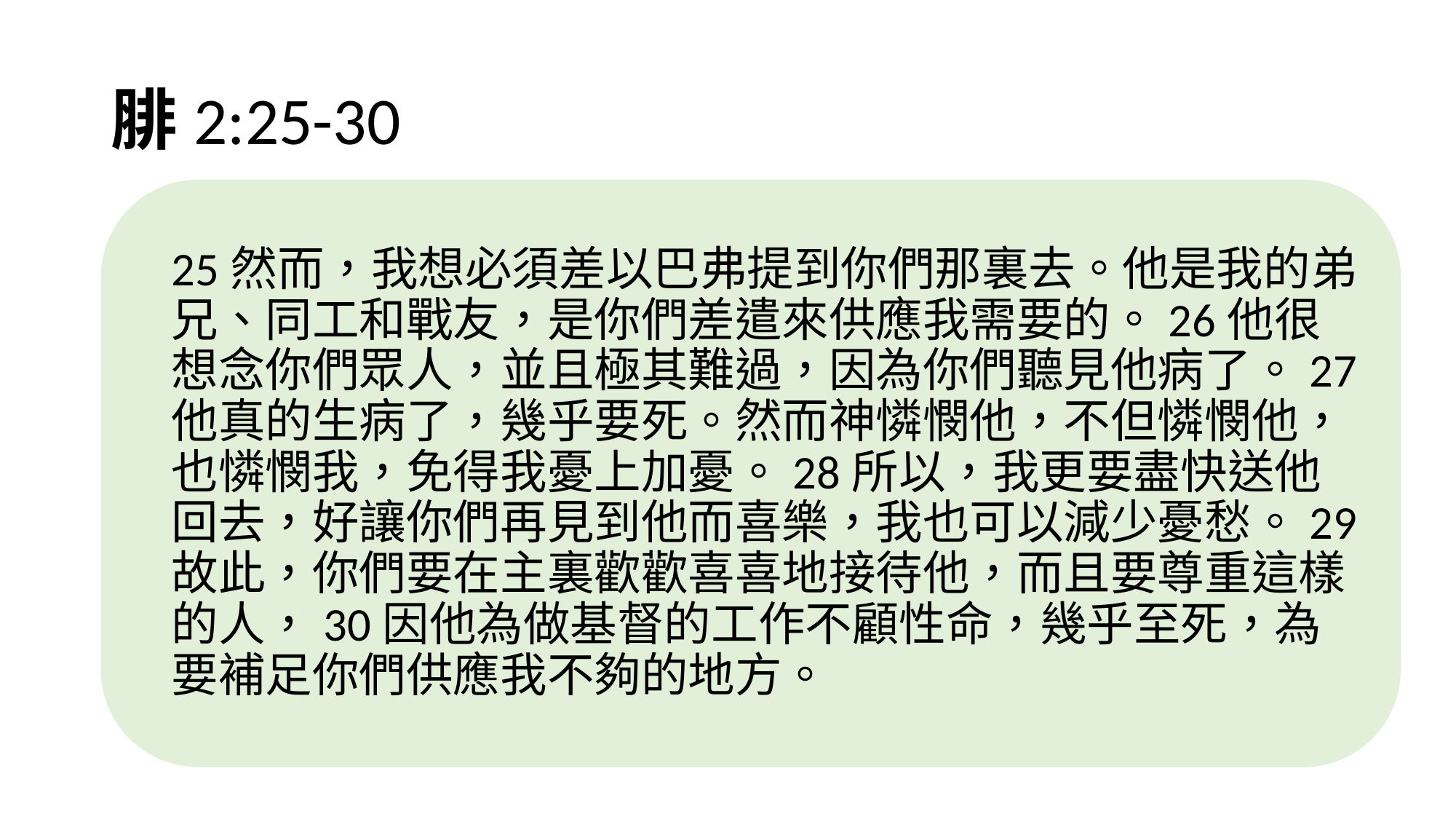

# 腓2:25-30
25然而，我想必須差以巴弗提到你們那裏去。他是我的弟兄、同工和戰友，是你們差遣來供應我需要的。26他很想念你們眾人，並且極其難過，因為你們聽見他病了。27他真的生病了，幾乎要死。然而神憐憫他，不但憐憫他，也憐憫我，免得我憂上加憂。28所以，我更要盡快送他回去，好讓你們再見到他而喜樂，我也可以減少憂愁。29故此，你們要在主裏歡歡喜喜地接待他，而且要尊重這樣的人，30因他為做基督的工作不顧性命，幾乎至死，為要補足你們供應我不夠的地方。